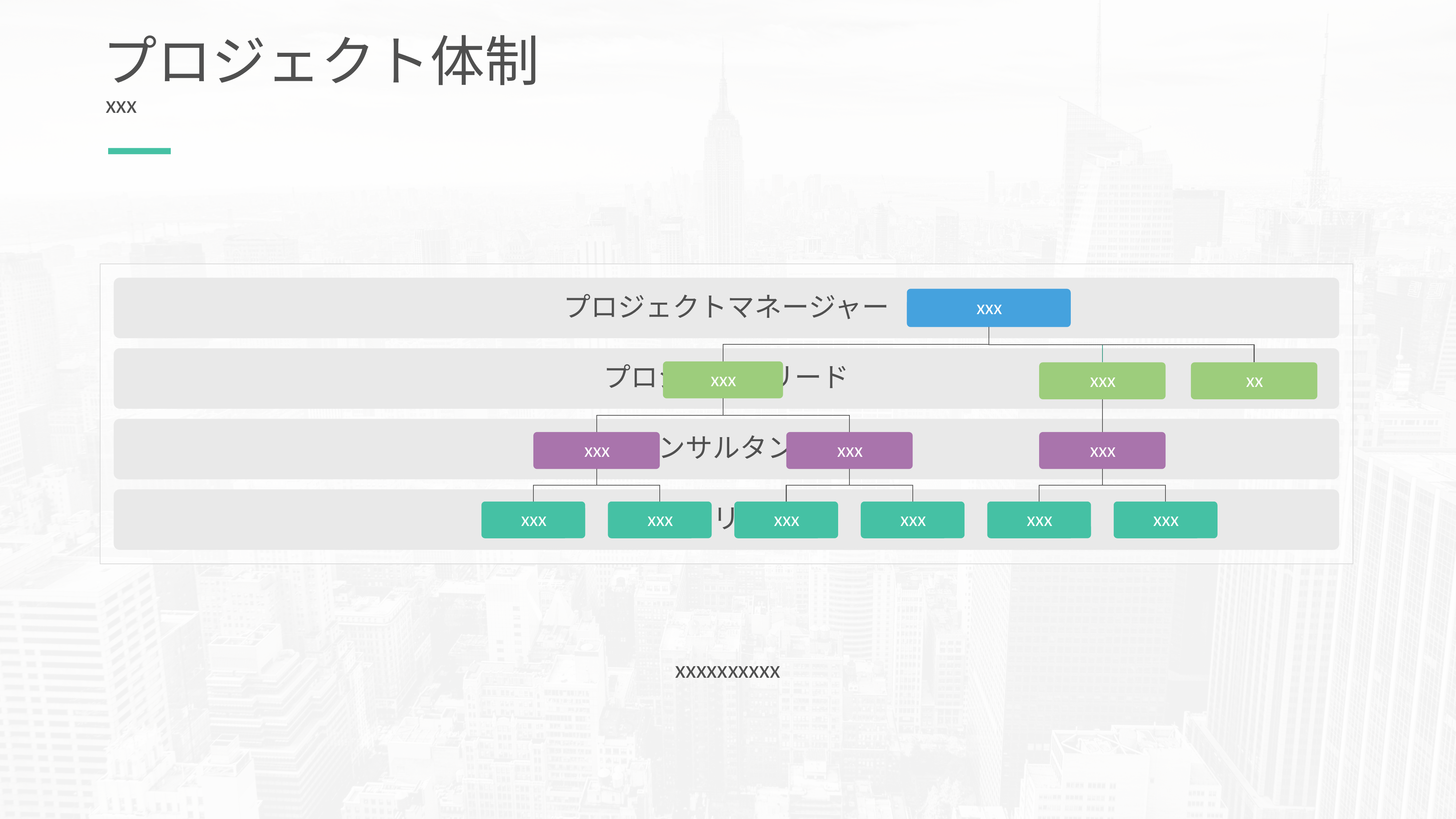

# プロジェクト体制
xxx
アナリスト
コンサルタント
プロジェクトリード
プロジェクトマネージャー
xxx
xxx
xxx
xxx
xxx
xxx
xxx
xxx
xxx
xxx
xxx
xxx
xx

xxxxxxxxxx